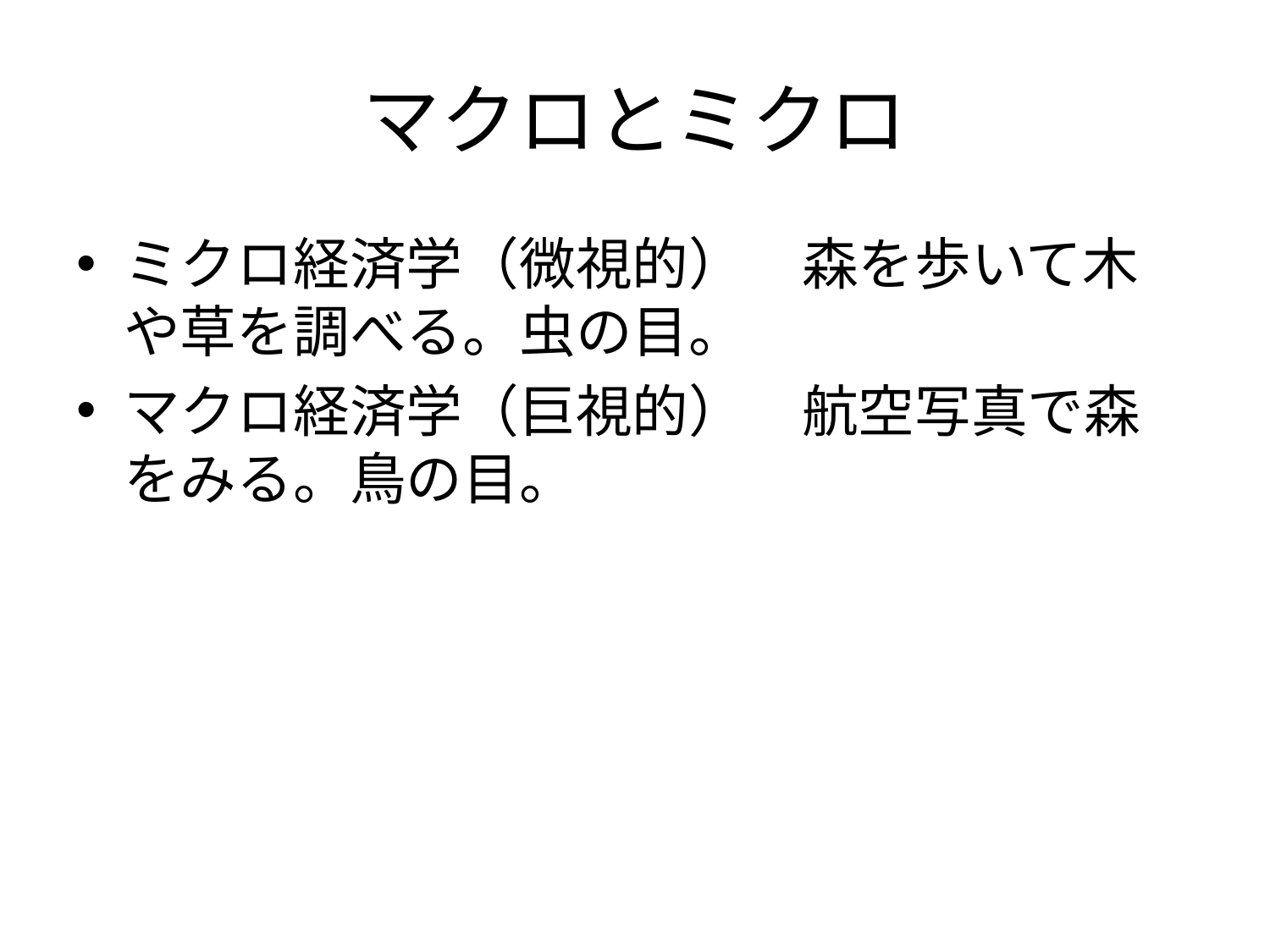

# マクロとミクロ
ミクロ経済学（微視的）　森を歩いて木や草を調べる。虫の目。
マクロ経済学（巨視的）　航空写真で森をみる。鳥の目。